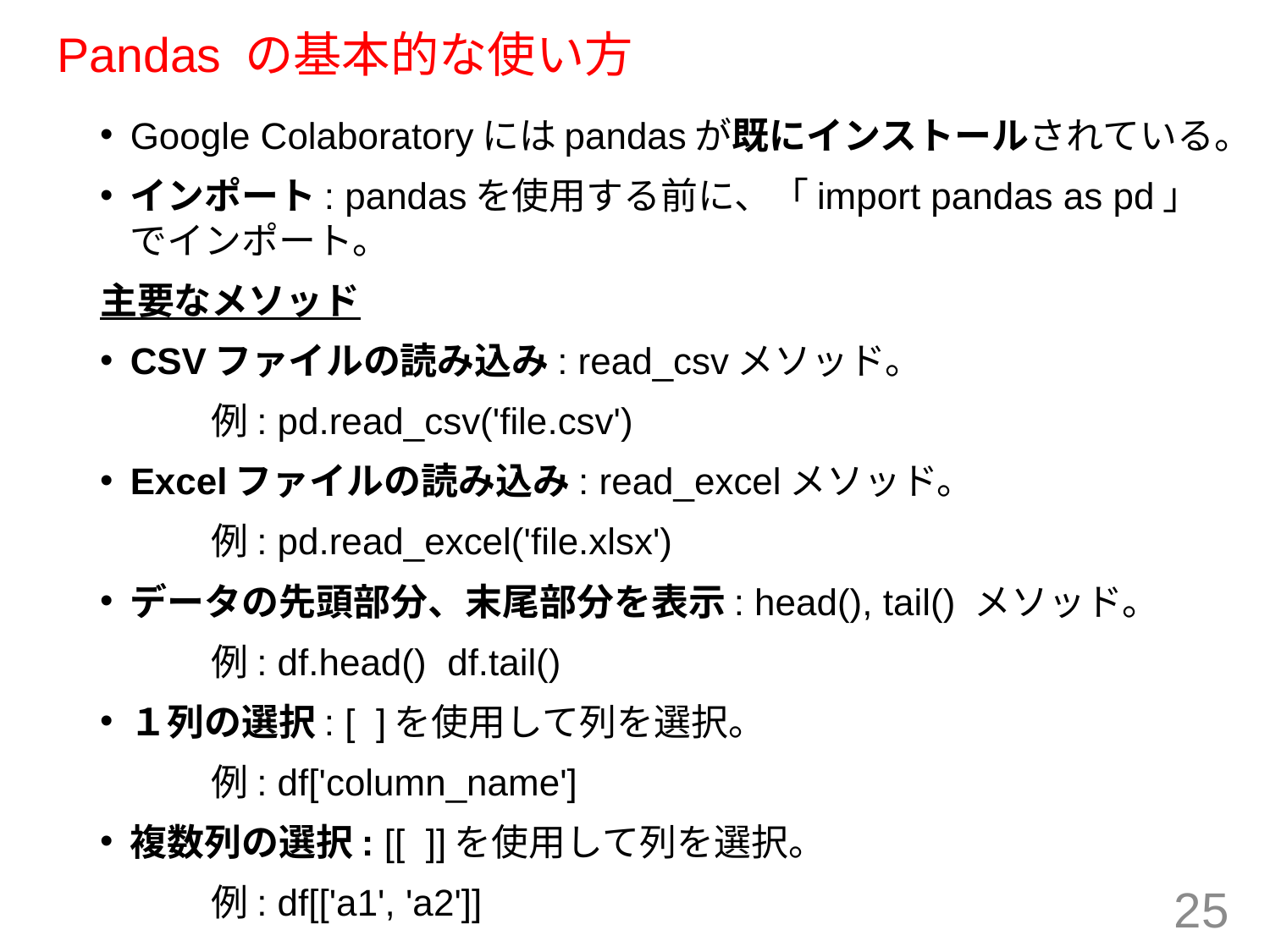

# Pandas の基本的な使い方
Google Colaboratoryにはpandasが既にインストールされている。
インポート: pandasを使用する前に、「import pandas as pd」でインポート。
主要なメソッド
CSVファイルの読み込み: read_csvメソッド。
	例: pd.read_csv('file.csv')
Excelファイルの読み込み: read_excelメソッド。
	例: pd.read_excel('file.xlsx')
データの先頭部分、末尾部分を表示: head(), tail() メソッド。
	例: df.head()  df.tail()
１列の選択: [  ]を使用して列を選択。
	例: df['column_name']
複数列の選択: [[  ]]を使用して列を選択。
	例: df[['a1', 'a2']]

25